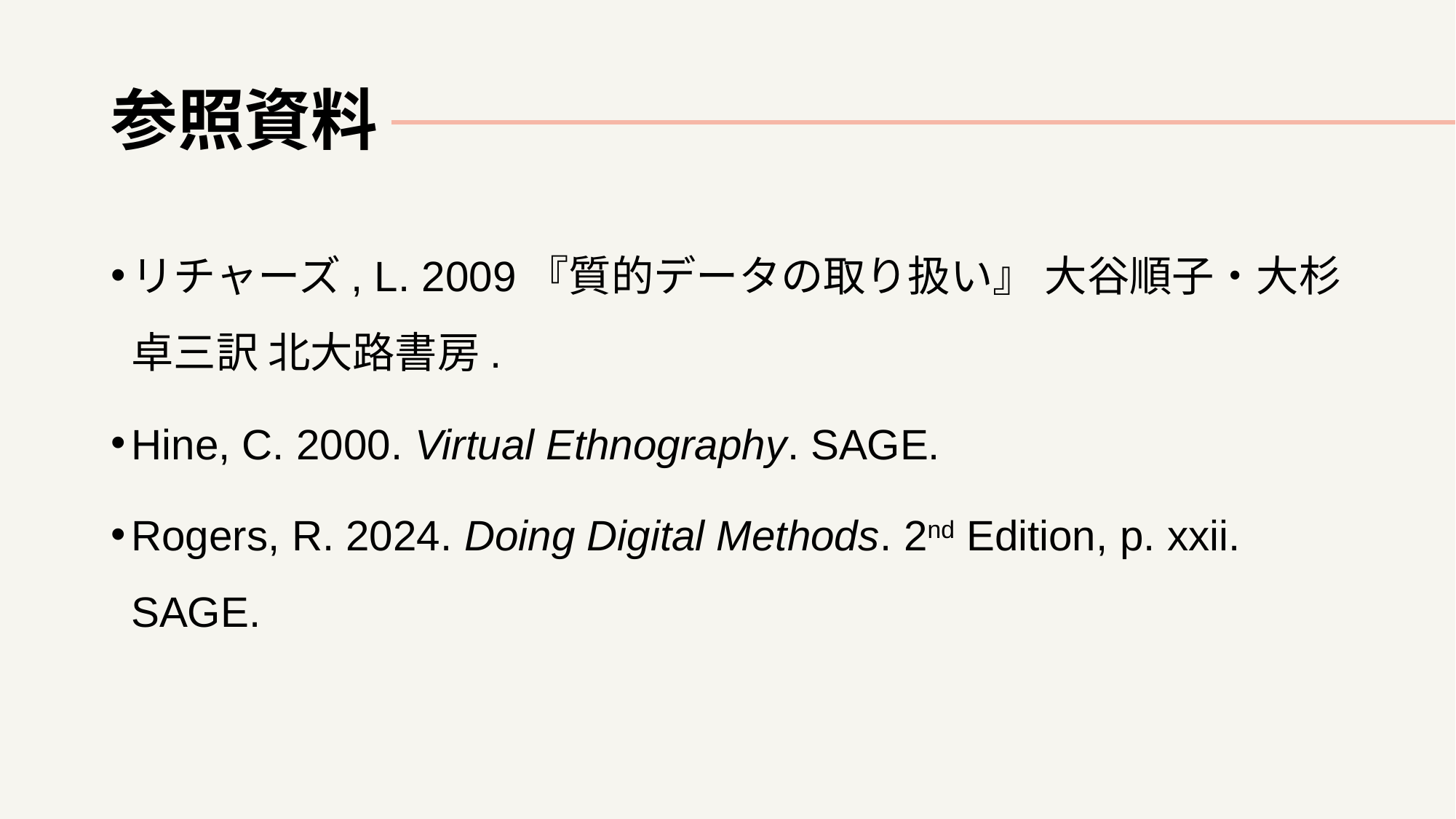

# 参照資料
リチャーズ, L. 2009『質的データの取り扱い』 大谷順子・大杉卓三訳 北大路書房.
Hine, C. 2000. Virtual Ethnography. SAGE.
Rogers, R. 2024. Doing Digital Methods. 2nd Edition, p. xxii. SAGE.